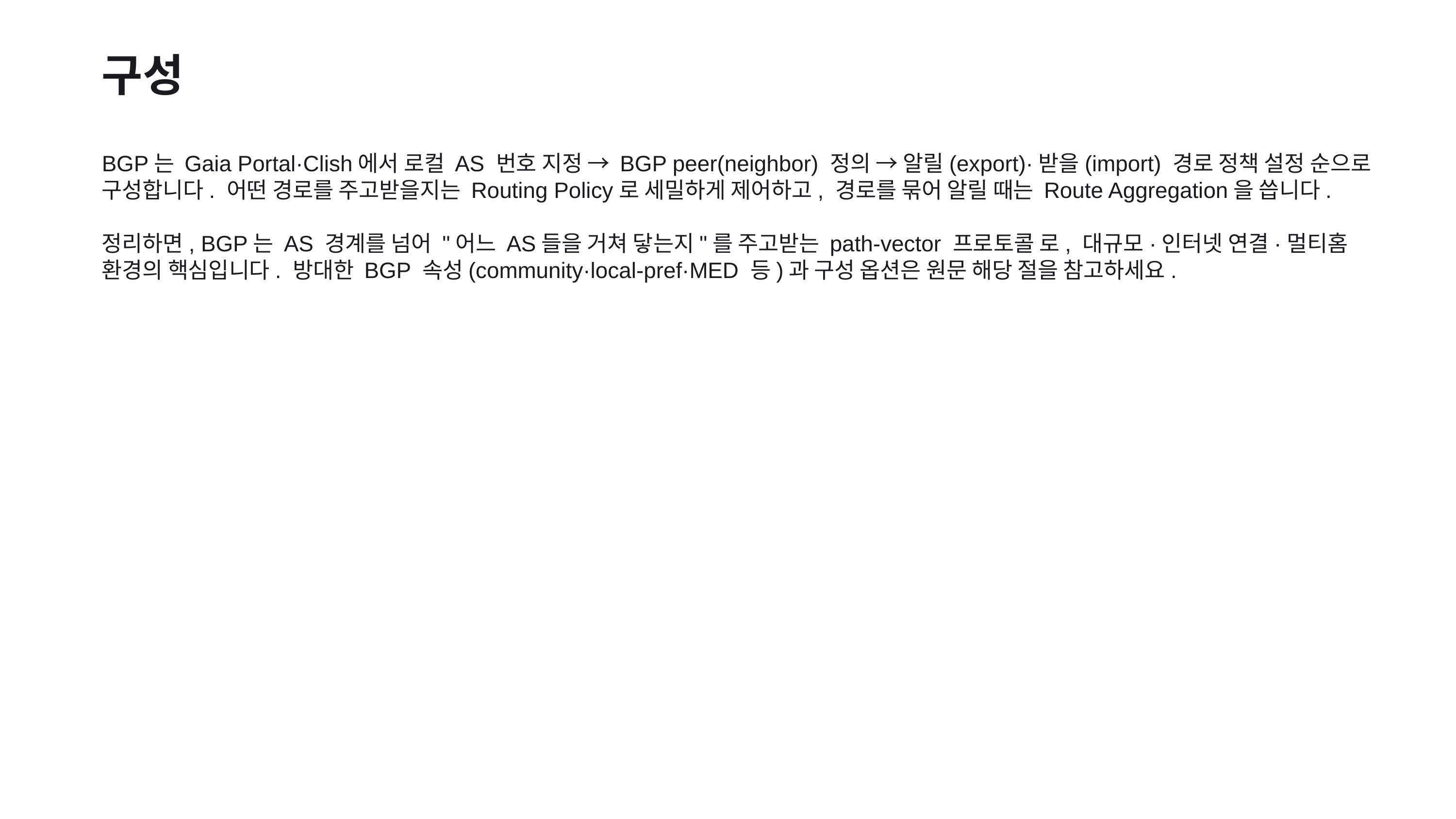

구성
BGP는 Gaia Portal·Clish에서 로컬 AS 번호 지정 → BGP peer(neighbor) 정의 → 알릴(export)·받을(import) 경로 정책 설정 순으로 구성합니다. 어떤 경로를 주고받을지는 Routing Policy로 세밀하게 제어하고, 경로를 묶어 알릴 때는 Route Aggregation을 씁니다.

정리하면, BGP는 AS 경계를 넘어 "어느 AS들을 거쳐 닿는지"를 주고받는 path-vector 프로토콜 로, 대규모·인터넷 연결·멀티홈 환경의 핵심입니다. 방대한 BGP 속성(community·local-pref·MED 등)과 구성 옵션은 원문 해당 절을 참고하세요.